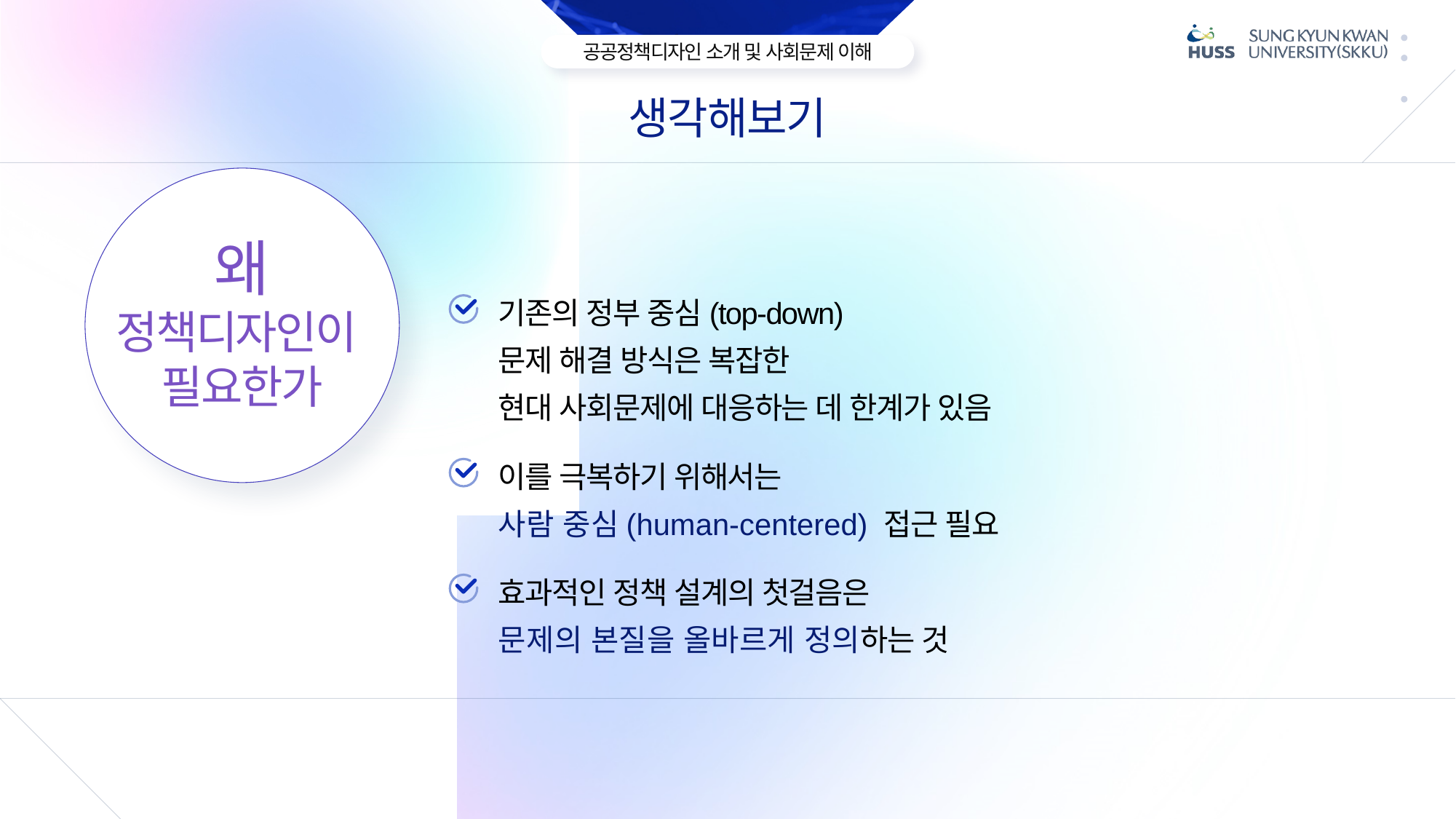

생각해보기

왜
정책디자인이
필요한가
기존의 정부 중심(top-down)
문제 해결 방식은 복잡한
현대 사회문제에 대응하는 데 한계가 있음

이를 극복하기 위해서는
사람 중심(human-centered) 접근 필요

효과적인 정책 설계의 첫걸음은
문제의 본질을 올바르게 정의하는 것